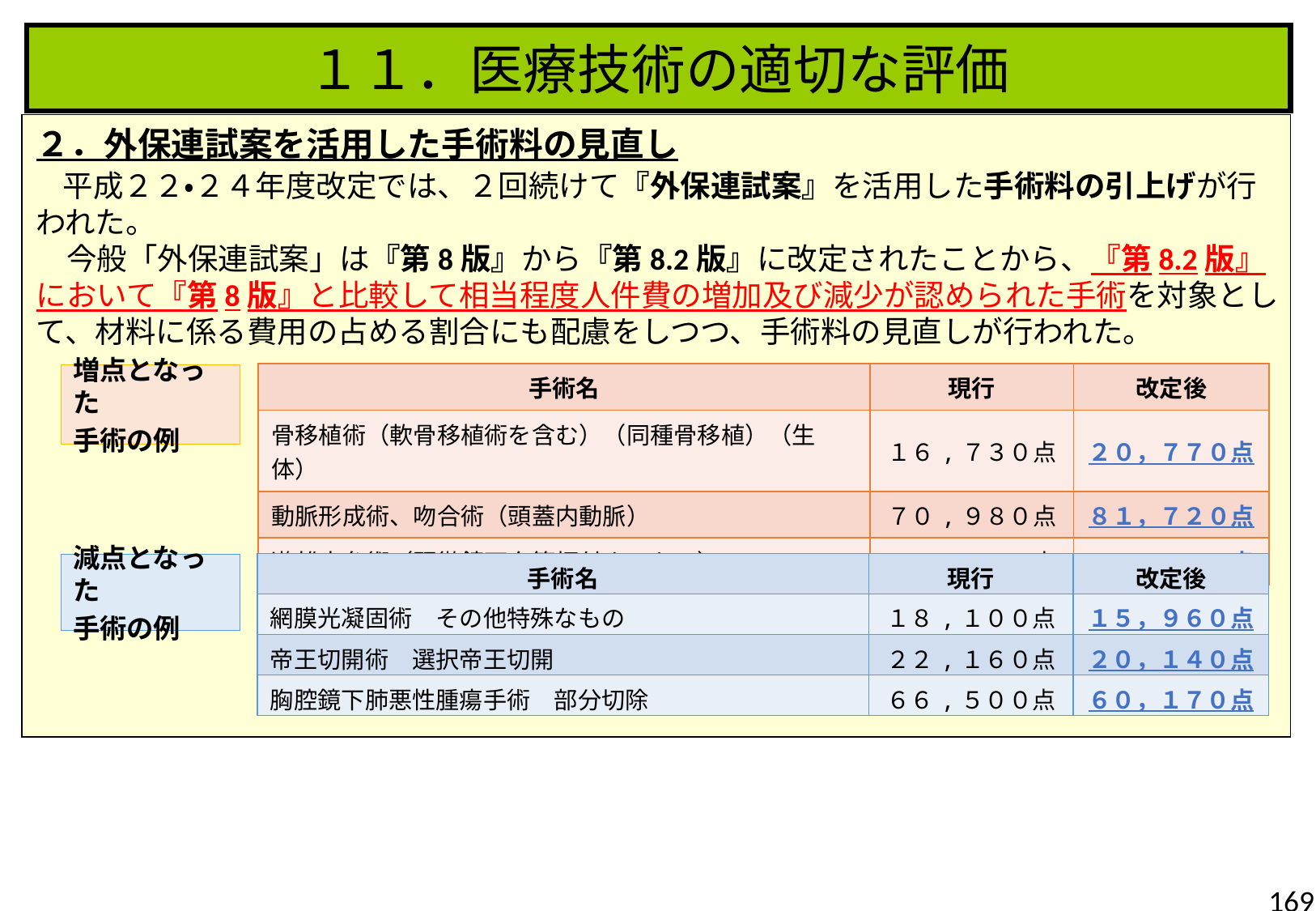

１１．医療技術の適切な評価

２．外保連試案を活用した手術料の見直し

　平成２２・２４年度改定では、２回続けて『外保連試案』を活用した手術料の引上げが行われた。
　今般「外保連試案」は『第8版』から『第8.2版』に改定されたことから、『第8.2版』において『第8版』と比較して相当程度人件費の増加及び減少が認められた手術を対象として、材料に係る費用の占める割合にも配慮をしつつ、手術料の見直しが行われた。
| 手術名 | 現行 | 改定後 |
| --- | --- | --- |
| 骨移植術（軟骨移植術を含む）（同種骨移植）（生体） | １６,７３０点 | ２０，７７０点 |
| 動脈形成術、吻合術（頭蓋内動脈） | ７０,９８０点 | ８１，７２０点 |
| 遊離皮弁術（顕微鏡下血管柄付きのもの） | ７４,２４０点 | ８４，０５０点 |
増点となった
手術の例
| 手術名 | 現行 | 改定後 |
| --- | --- | --- |
| 網膜光凝固術　その他特殊なもの | １８,１００点 | １５，９６０点 |
| 帝王切開術　選択帝王切開 | ２２,１６０点 | ２０，１４０点 |
| 胸腔鏡下肺悪性腫瘍手術　部分切除 | ６６,５００点 | ６０，１７０点 |
減点となった
手術の例
169